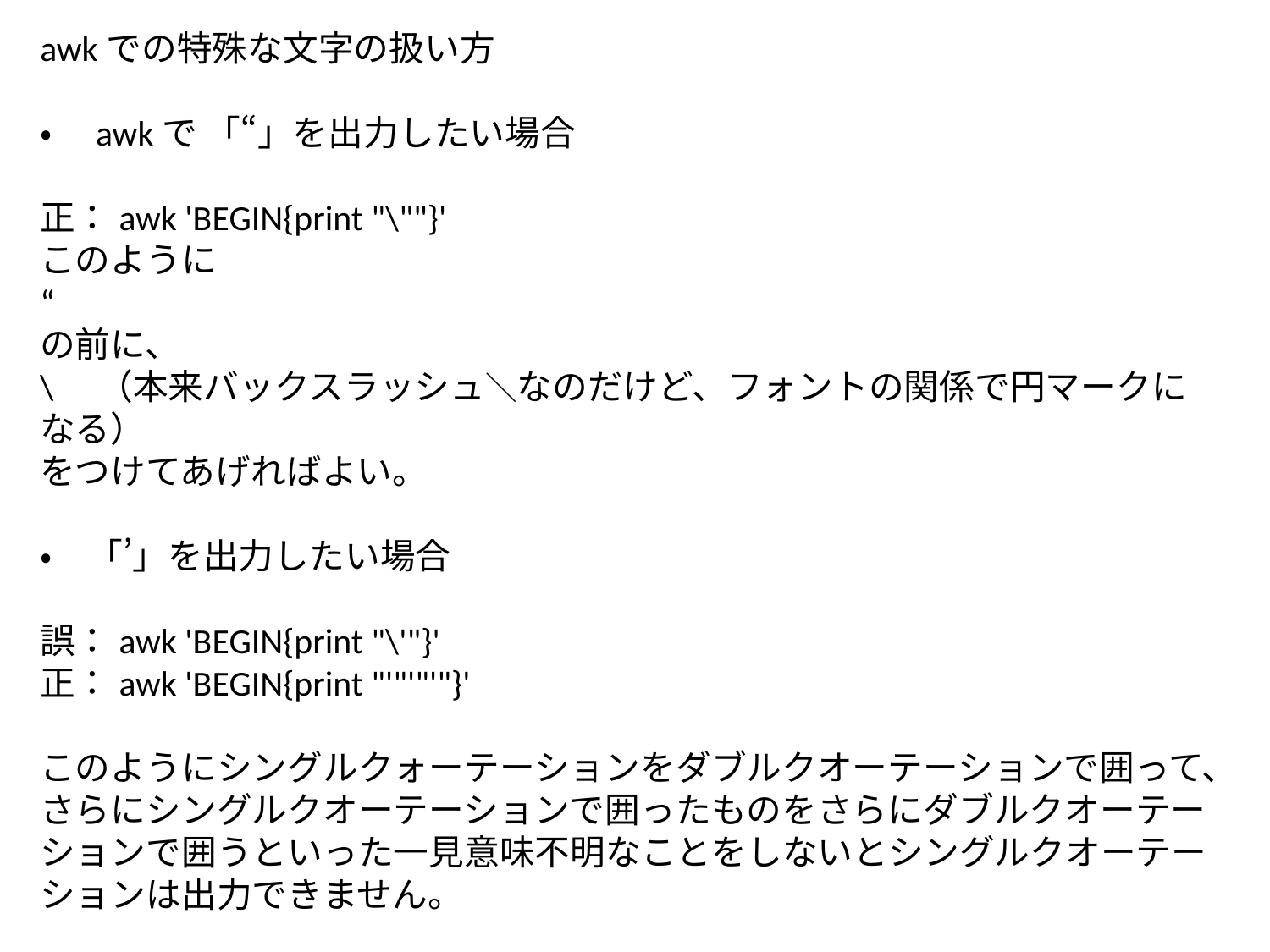

awkでの特殊な文字の扱い方

・　awkで 「“」を出力したい場合

正：awk 'BEGIN{print "\""}'
このように
“
の前に、
\　（本来バックスラッシュ＼なのだけど、フォントの関係で円マークになる）
をつけてあげればよい。

・　「’」を出力したい場合

誤：awk 'BEGIN{print "\'"}'
正：awk 'BEGIN{print "'"'"'"}'

このようにシングルクォーテーションをダブルクオーテーションで囲って、さらにシングルクオーテーションで囲ったものをさらにダブルクオーテーションで囲うといった一見意味不明なことをしないとシングルクオーテーションは出力できません。